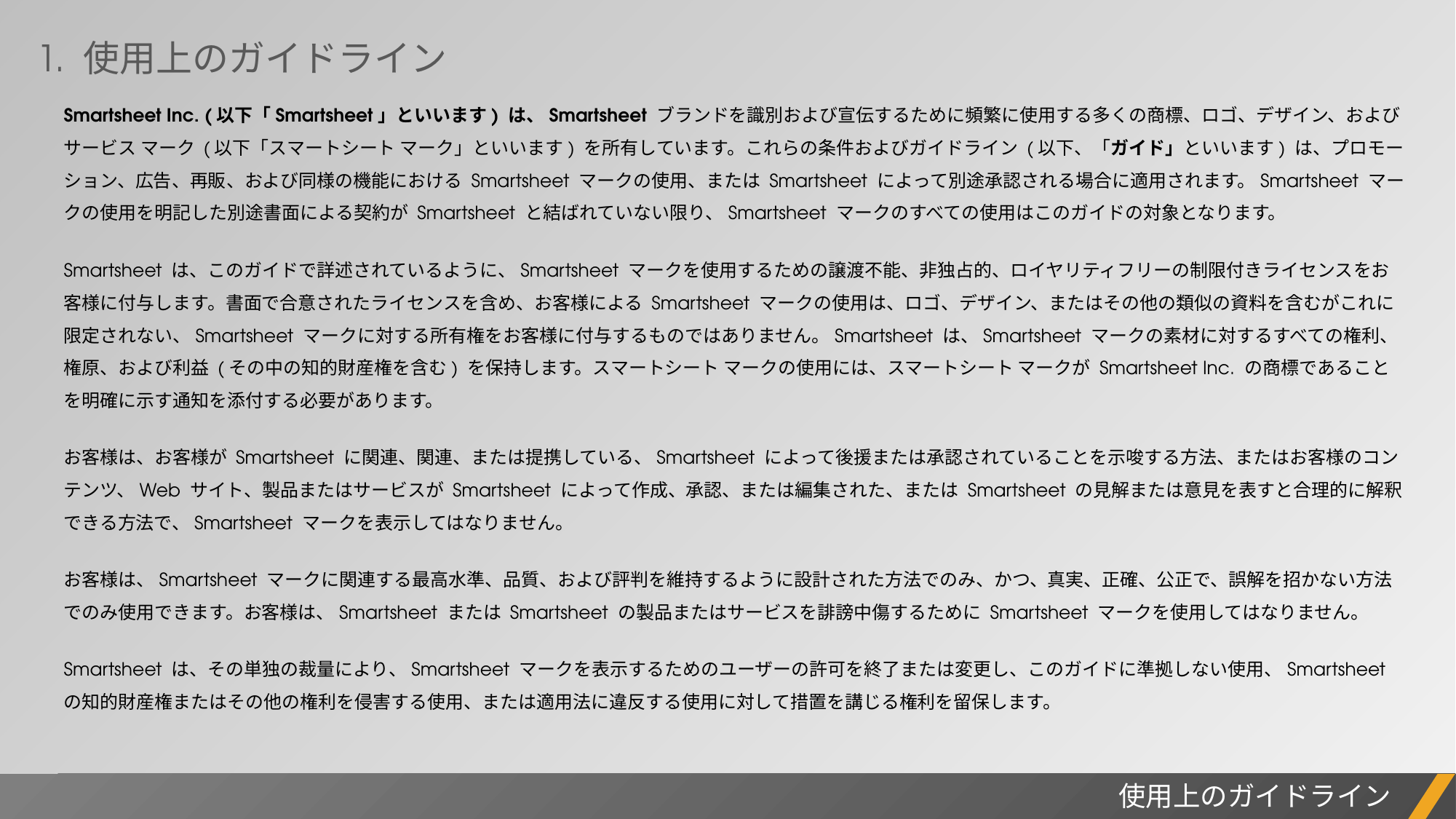

1. 使用上のガイドライン
Smartsheet Inc. (以下「Smartsheet」といいます) は、Smartsheet ブランドを識別および宣伝するために頻繁に使用する多くの商標、ロゴ、デザイン、およびサービス マーク (以下「スマートシート マーク」といいます) を所有しています。これらの条件およびガイドライン (以下、「ガイド」といいます) は、プロモーション、広告、再販、および同様の機能における Smartsheet マークの使用、または Smartsheet によって別途承認される場合に適用されます。Smartsheet マークの使用を明記した別途書面による契約が Smartsheet と結ばれていない限り、Smartsheet マークのすべての使用はこのガイドの対象となります。
Smartsheet は、このガイドで詳述されているように、Smartsheet マークを使用するための譲渡不能、非独占的、ロイヤリティフリーの制限付きライセンスをお客様に付与します。書面で合意されたライセンスを含め、お客様による Smartsheet マークの使用は、ロゴ、デザイン、またはその他の類似の資料を含むがこれに限定されない、Smartsheet マークに対する所有権をお客様に付与するものではありません。Smartsheet は、Smartsheet マークの素材に対するすべての権利、権原、および利益 (その中の知的財産権を含む) を保持します。スマートシート マークの使用には、スマートシート マークが Smartsheet Inc. の商標であることを明確に示す通知を添付する必要があります。
お客様は、お客様が Smartsheet に関連、関連、または提携している、Smartsheet によって後援または承認されていることを示唆する方法、またはお客様のコンテンツ、Web サイト、製品またはサービスが Smartsheet によって作成、承認、または編集された、または Smartsheet の見解または意見を表すと合理的に解釈できる方法で、Smartsheet マークを表示してはなりません。
お客様は、Smartsheet マークに関連する最高水準、品質、および評判を維持するように設計された方法でのみ、かつ、真実、正確、公正で、誤解を招かない方法でのみ使用できます。お客様は、Smartsheet または Smartsheet の製品またはサービスを誹謗中傷するために Smartsheet マークを使用してはなりません。
Smartsheet は、その単独の裁量により、Smartsheet マークを表示するためのユーザーの許可を終了または変更し、このガイドに準拠しない使用、Smartsheet の知的財産権またはその他の権利を侵害する使用、または適用法に違反する使用に対して措置を講じる権利を留保します。
使用上のガイドライン
プロジェクトレポート